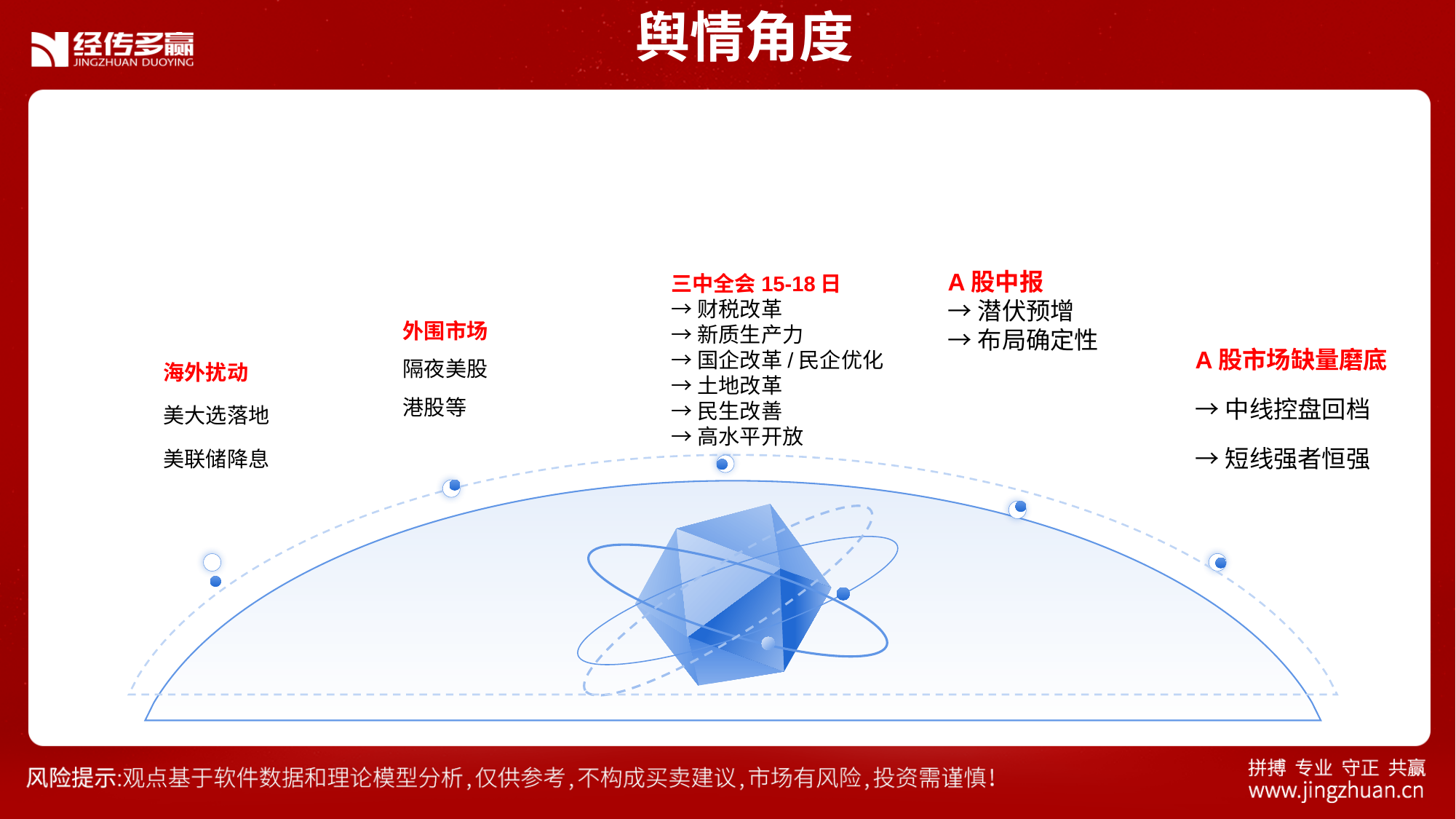

舆情角度
A股中报
→潜伏预增
→布局确定性

三中全会15-18日
→财税改革
→新质生产力
→国企改革/民企优化
→土地改革
→民生改善
→高水平开放

外围市场
隔夜美股
港股等

A股市场缺量磨底
→中线控盘回档
→短线强者恒强
海外扰动
美大选落地
美联储降息